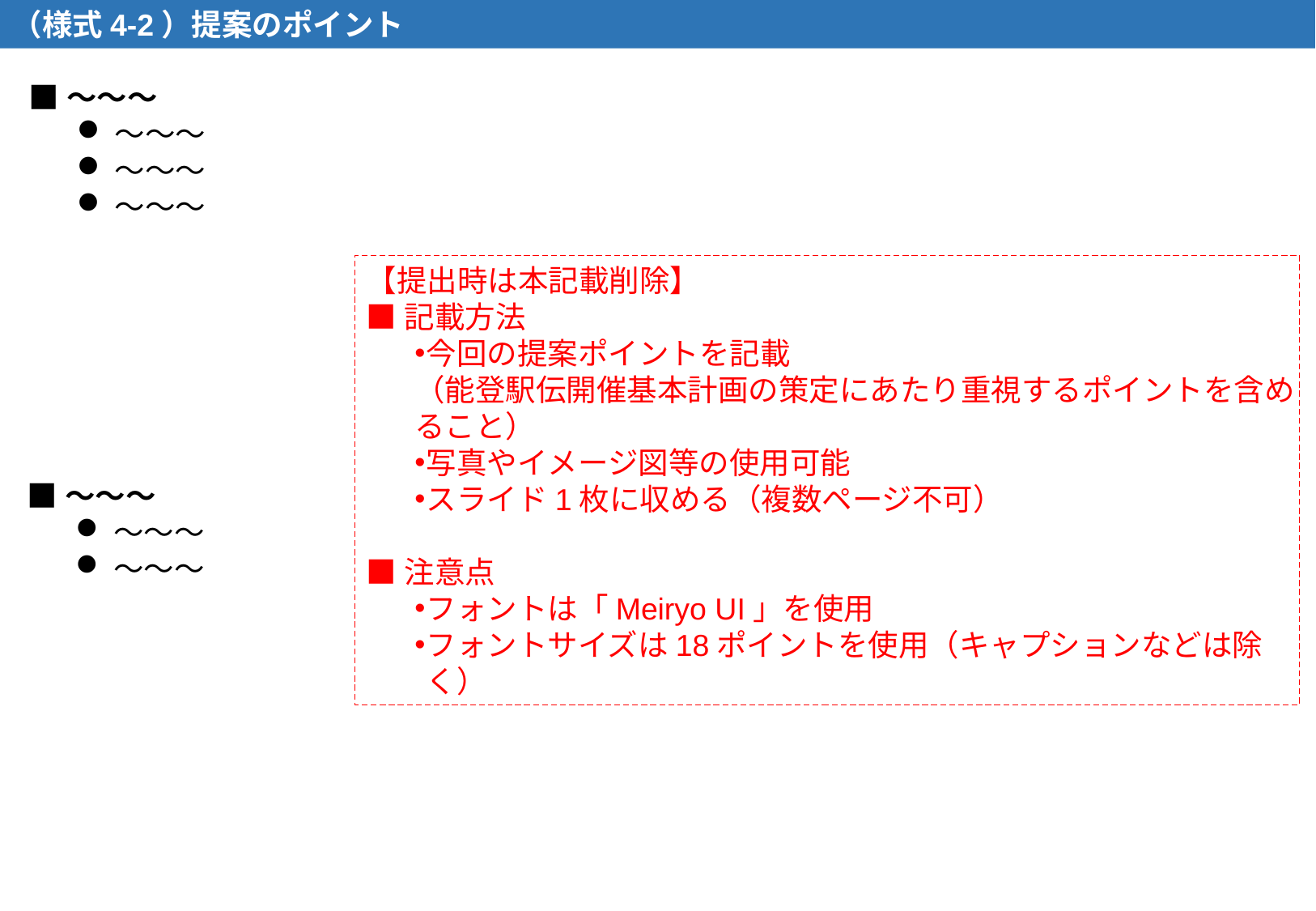

（様式4-2）提案のポイント
■～～～
～～～
～～～
～～～
【提出時は本記載削除】
■記載方法
今回の提案ポイントを記載
（能登駅伝開催基本計画の策定にあたり重視するポイントを含めること）
写真やイメージ図等の使用可能
スライド1枚に収める（複数ページ不可）

■注意点
フォントは「Meiryo UI」を使用
フォントサイズは18ポイントを使用（キャプションなどは除く）
■～～～
～～～
～～～